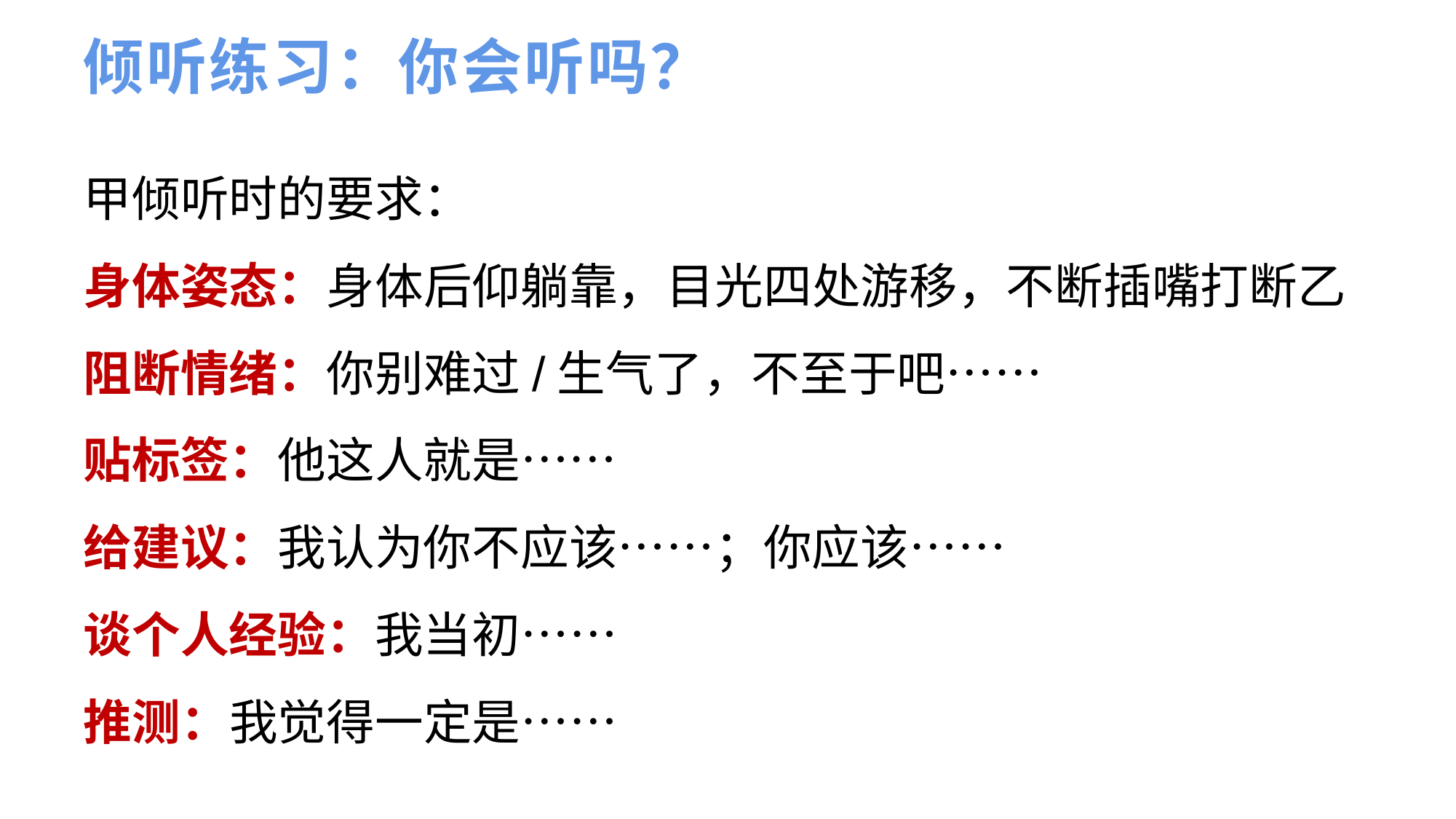

# 倾听练习：你会听吗？
甲倾听时的要求：
身体姿态：身体后仰躺靠，目光四处游移，不断插嘴打断乙
阻断情绪：你别难过/生气了，不至于吧……
贴标签：他这人就是……
给建议：我认为你不应该……；你应该……
谈个人经验：我当初……
推测：我觉得一定是……